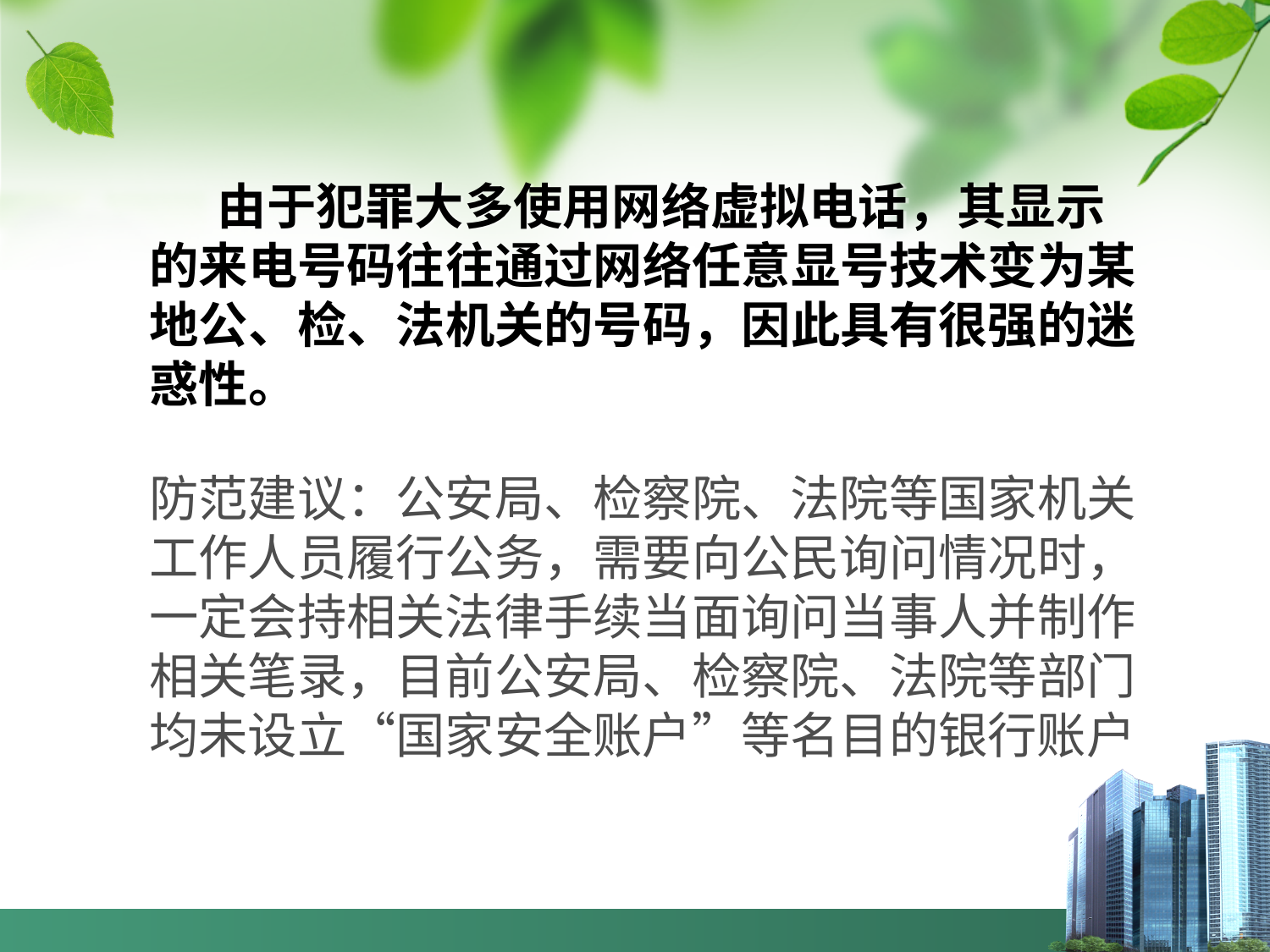

# 由于犯罪大多使用网络虚拟电话，其显示的来电号码往往通过网络任意显号技术变为某地公、检、法机关的号码，因此具有很强的迷惑性。
1
防范建议：公安局、检察院、法院等国家机关工作人员履行公务，需要向公民询问情况时，一定会持相关法律手续当面询问当事人并制作相关笔录，目前公安局、检察院、法院等部门均未设立“国家安全账户”等名目的银行账户

总结一下，有几点四点：